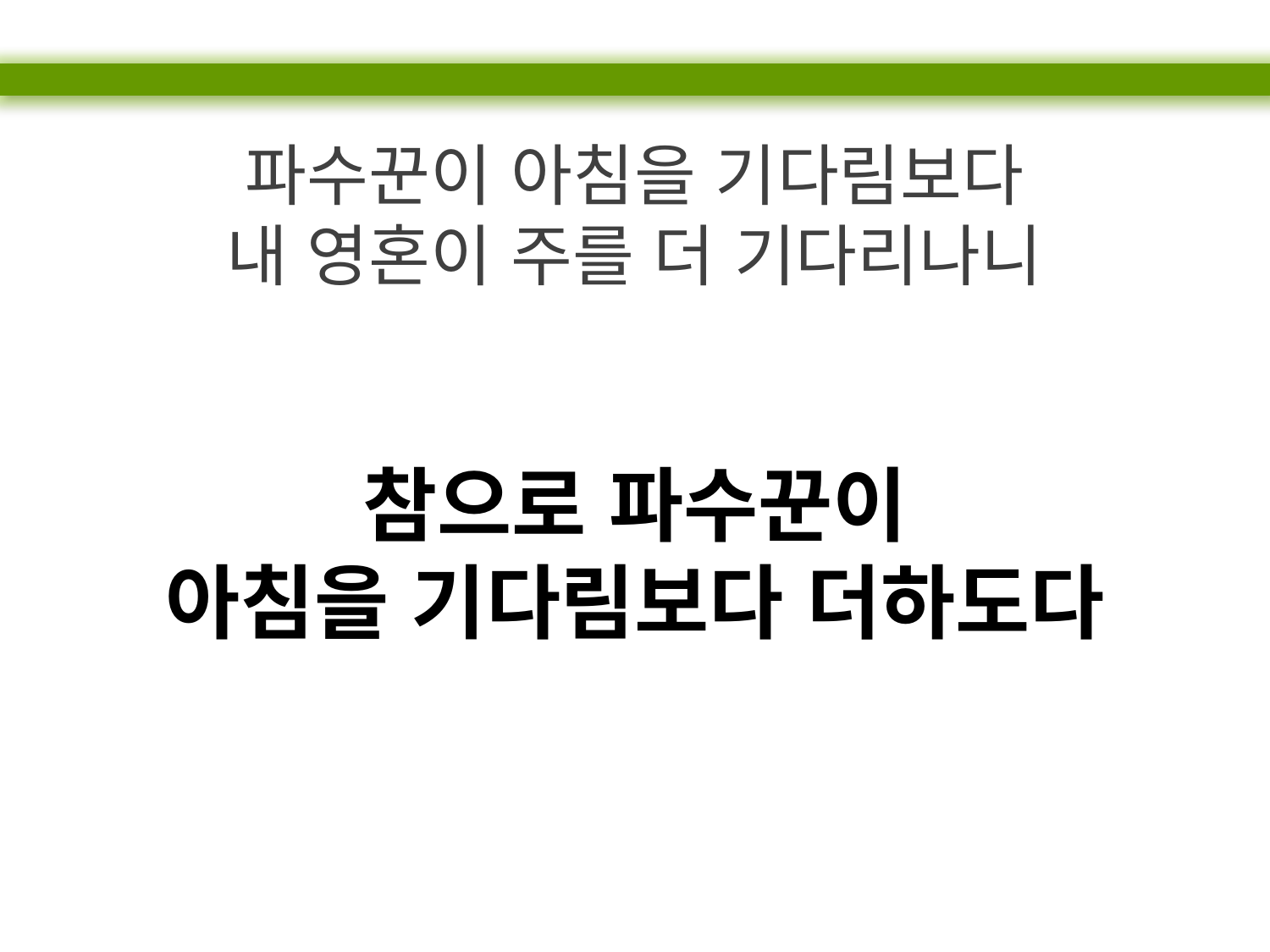

파수꾼이 아침을 기다림보다
내 영혼이 주를 더 기다리나니
참으로 파수꾼이
아침을 기다림보다 더하도다